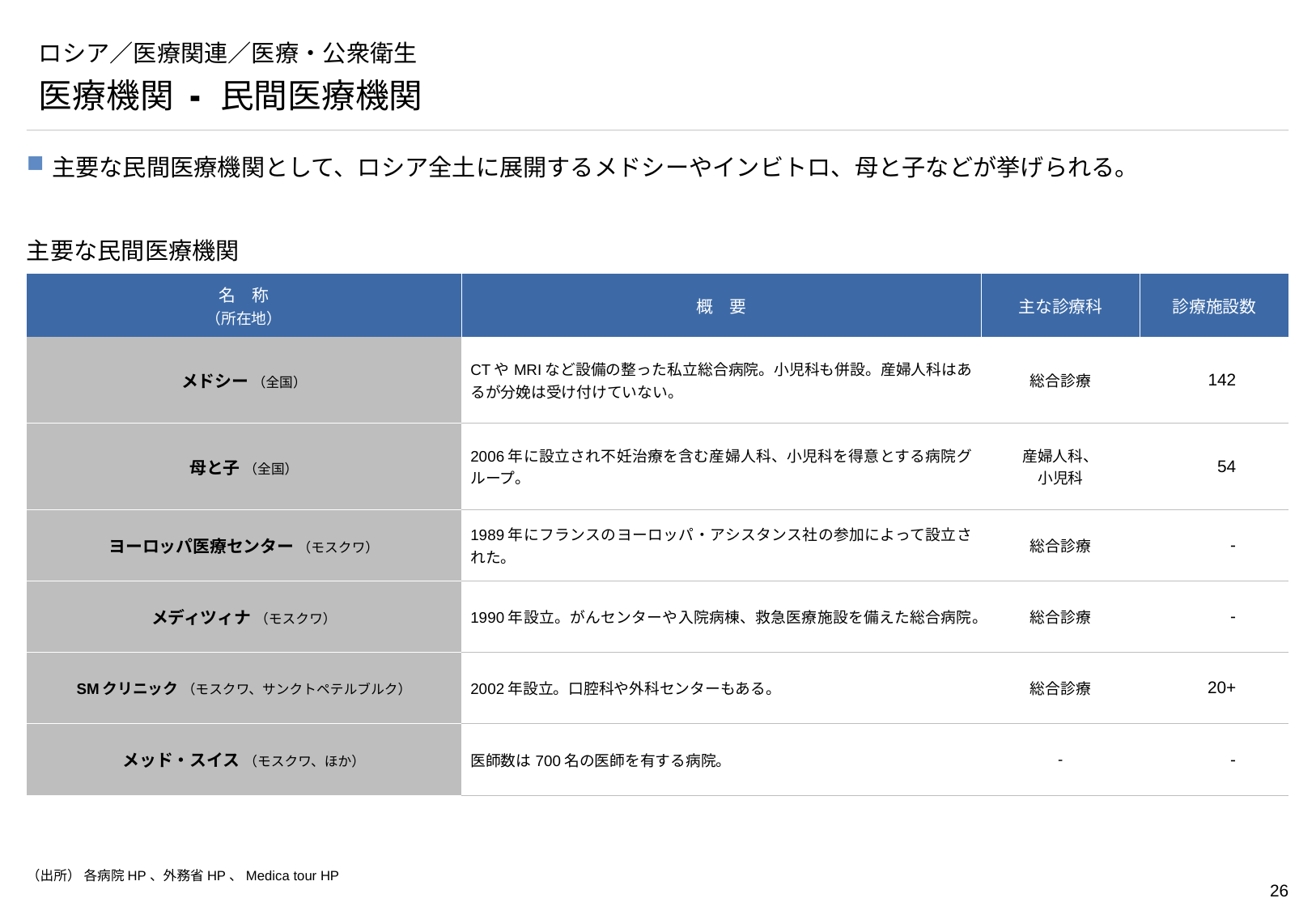

# ロシア／医療関連／医療・公衆衛生
医療機関 - 民間医療機関
主要な民間医療機関として、ロシア全土に展開するメドシーやインビトロ、母と子などが挙げられる。
主要な民間医療機関
| 名　称 （所在地） | 概　要 | 主な診療科 | 診療施設数 |
| --- | --- | --- | --- |
| メドシー （全国） | CTやMRIなど設備の整った私立総合病院。小児科も併設。産婦人科はあるが分娩は受け付けていない。 | 総合診療 | 142 |
| 母と子 （全国） | 2006年に設立され不妊治療を含む産婦人科、小児科を得意とする病院グループ。 | 産婦人科、 小児科 | 54 |
| ヨーロッパ医療センター （モスクワ） | 1989年にフランスのヨーロッパ・アシスタンス社の参加によって設立された。 | 総合診療 | - |
| メディツィナ （モスクワ） | 1990年設立。がんセンターや入院病棟、救急医療施設を備えた総合病院。 | 総合診療 | - |
| SMクリニック （モスクワ、サンクトペテルブルク） | 2002年設立。口腔科や外科センターもある。 | 総合診療 | 20+ |
| メッド・スイス （モスクワ、ほか） | 医師数は700名の医師を有する病院。 | - | - |
（出所） 各病院HP、外務省HP、Medica tour HP